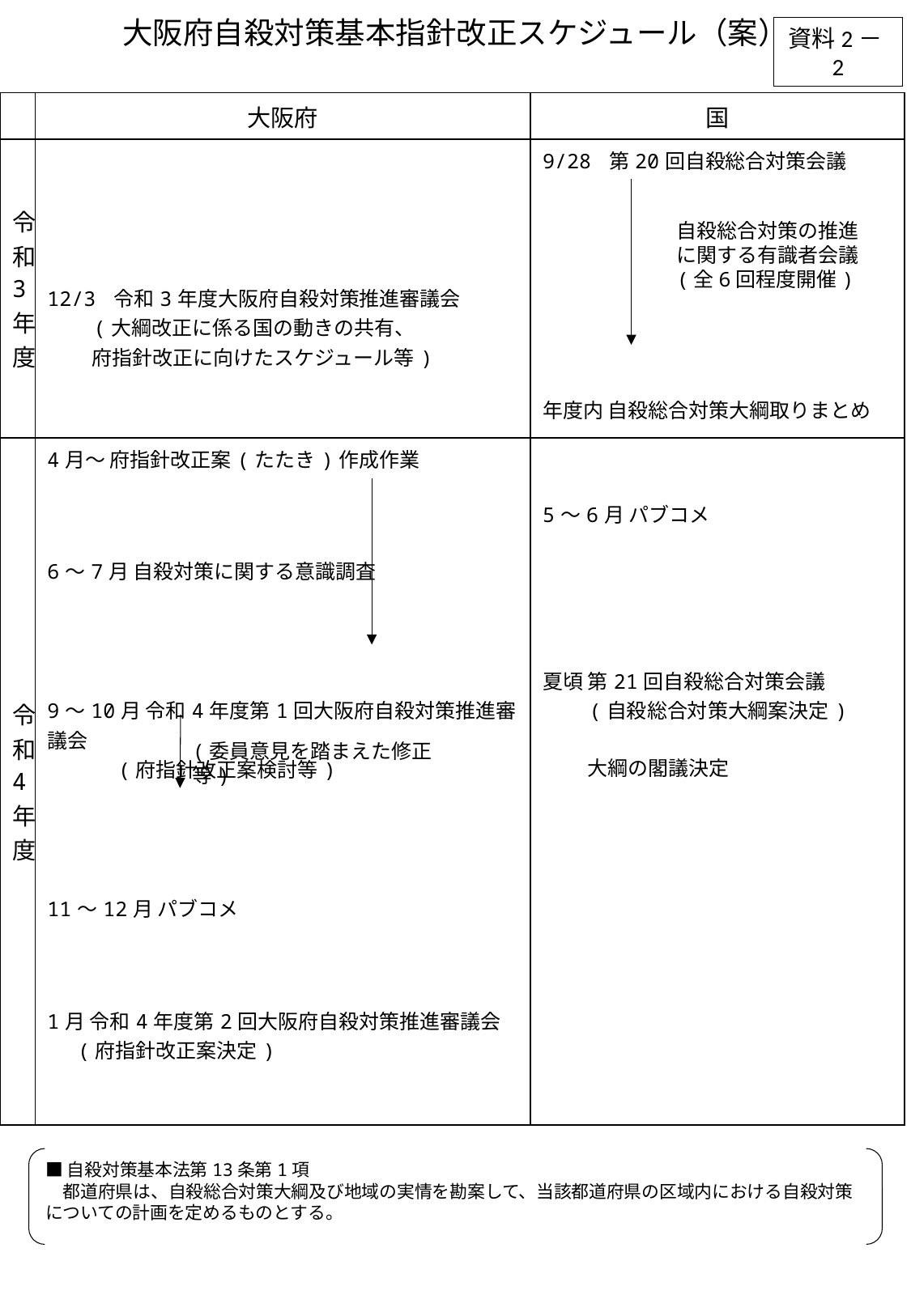

# 大阪府自殺対策基本指針改正スケジュール（案）
資料2－2
|  | 大阪府 | 国 |
| --- | --- | --- |
| 令和3年度 | 12/3 令和3年度大阪府自殺対策推進審議会 　　(大綱改正に係る国の動きの共有、 　　 府指針改正に向けたスケジュール等) | 9/28 第20回自殺総合対策会議 年度内 自殺総合対策大綱取りまとめ |
| 令和4年度 | 4月～ 府指針改正案(たたき)作成作業 6～7月 自殺対策に関する意識調査 9～10月 令和4年度第1回大阪府自殺対策推進審議会 　 　　(府指針改正案検討等) 11～12月 パブコメ 1月 令和4年度第2回大阪府自殺対策推進審議会 　 (府指針改正案決定) | 5～6月 パブコメ 夏頃 第21回自殺総合対策会議 　　(自殺総合対策大綱案決定) 　　 大綱の閣議決定 |
自殺総合対策の推進に関する有識者会議
(全6回程度開催)
(委員意見を踏まえた修正等)
■自殺対策基本法第13条第1項
　都道府県は、自殺総合対策大綱及び地域の実情を勘案して、当該都道府県の区域内における自殺対策についての計画を定めるものとする。